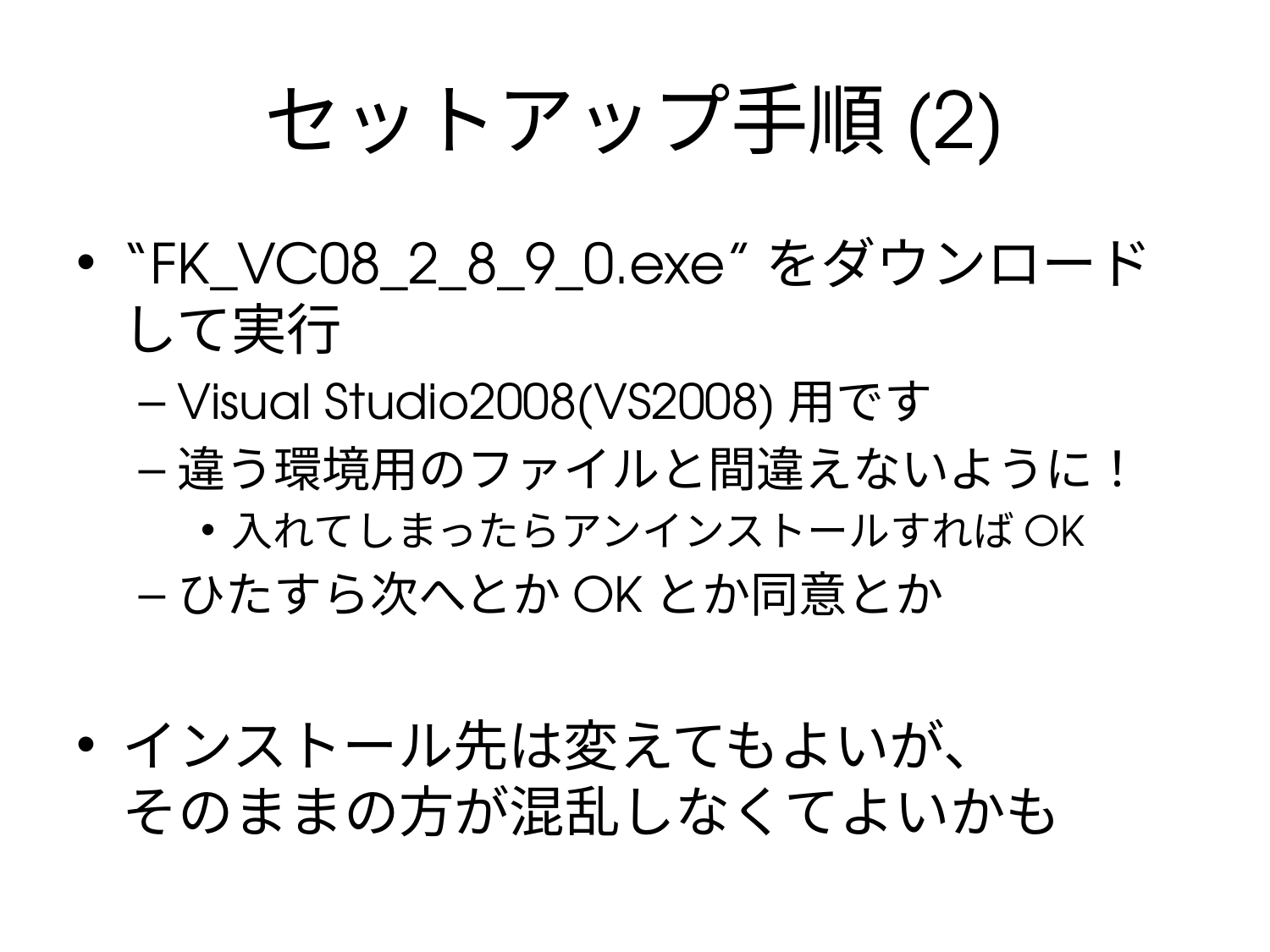

# セットアップ手順(2)
“FK_VC08_2_8_9_0.exe”をダウンロードして実行
Visual Studio2008(VS2008)用です
違う環境用のファイルと間違えないように！
入れてしまったらアンインストールすればOK
ひたすら次へとかOKとか同意とか

インストール先は変えてもよいが、
そのままの方が混乱しなくてよいかも